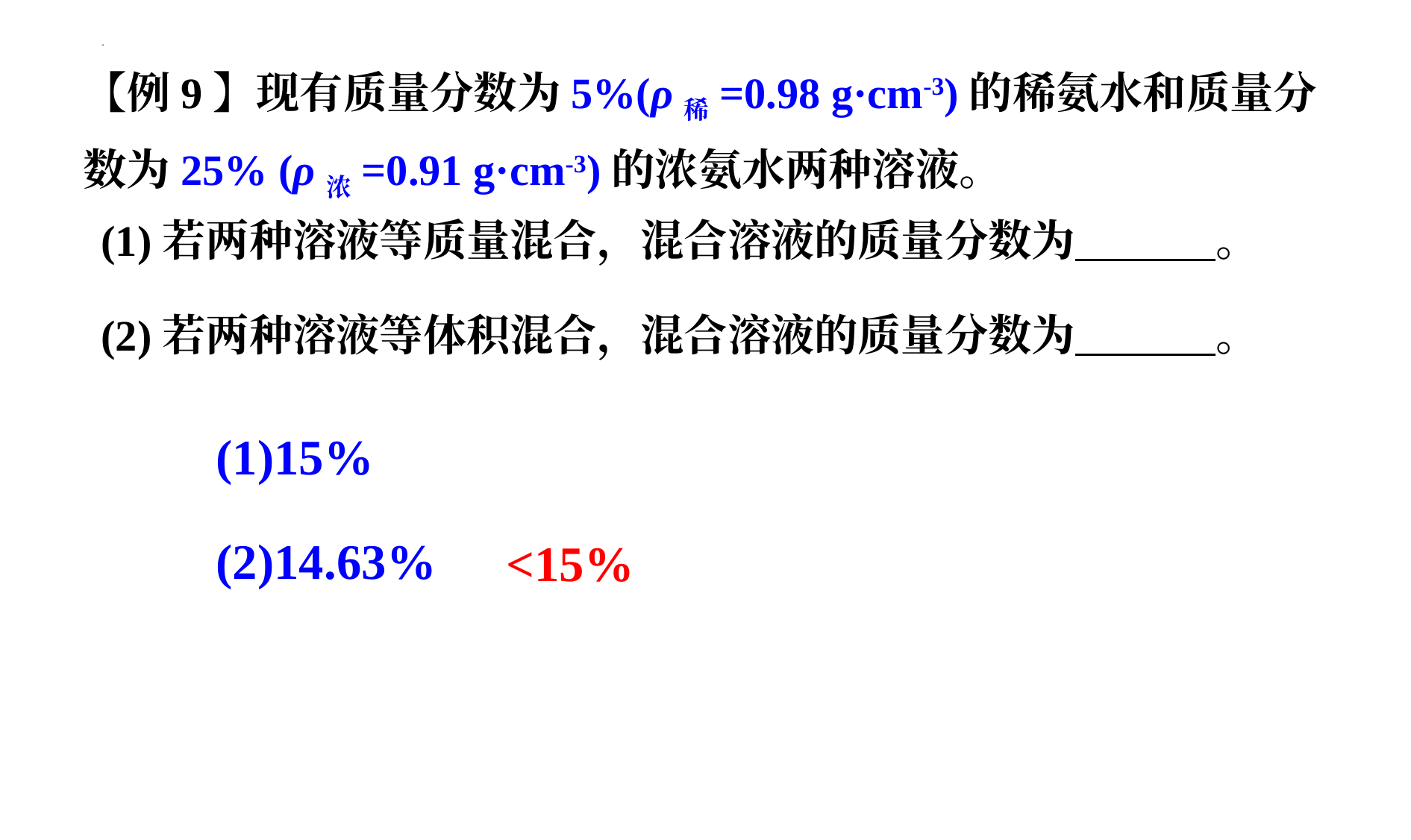

【例9】现有质量分数为5%(ρ稀=0.98 g·cm-3)的稀氨水和质量分数为25% (ρ浓=0.91 g·cm-3)的浓氨水两种溶液。
(1)若两种溶液等质量混合，混合溶液的质量分数为             。
(2)若两种溶液等体积混合，混合溶液的质量分数为             。
(1)15%
(2)14.63%
<15%